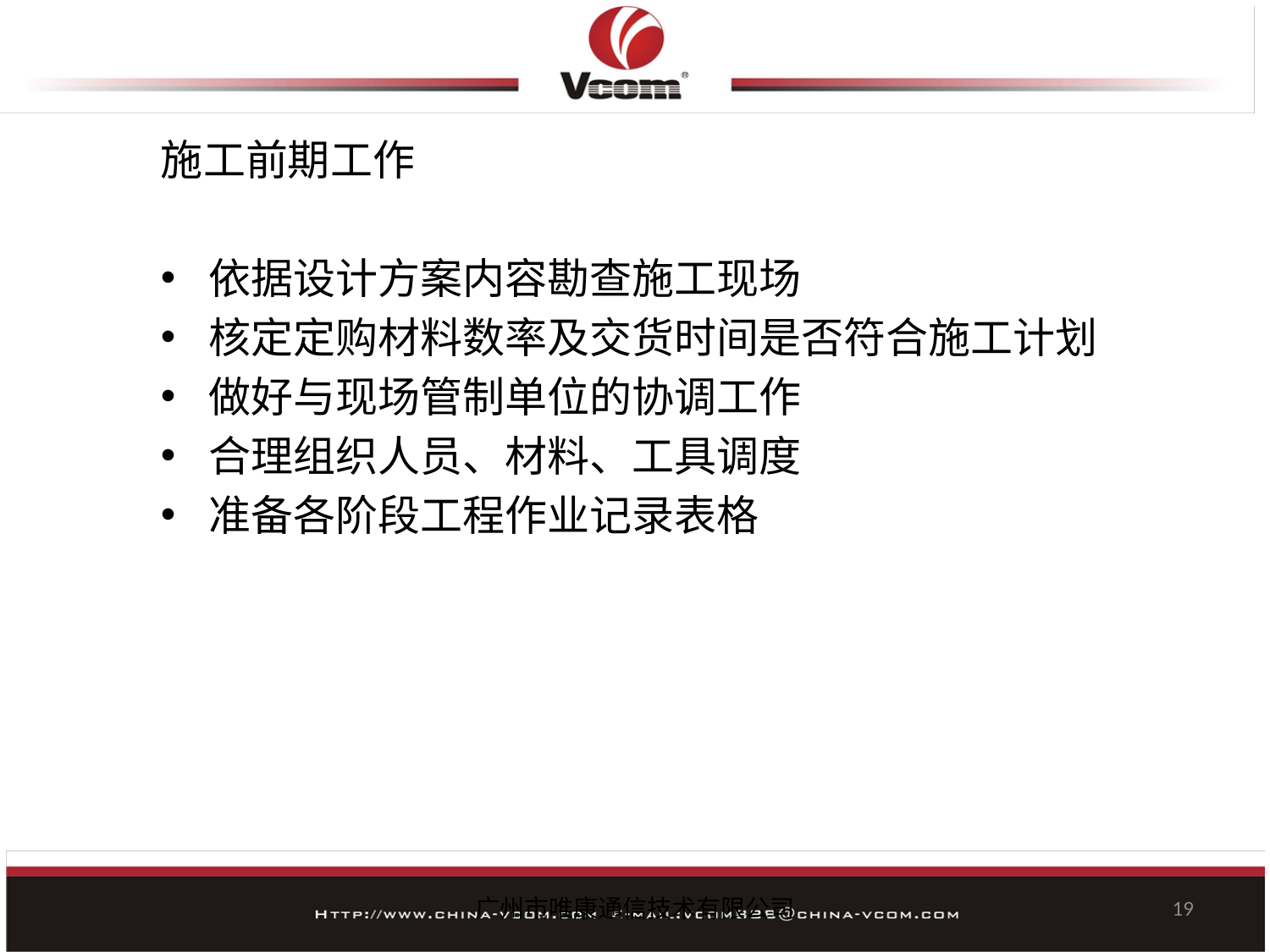

#
施工前期工作

依据设计方案内容勘查施工现场
核定定购材料数率及交货时间是否符合施工计划
做好与现场管制单位的协调工作
合理组织人员、材料、工具调度
准备各阶段工程作业记录表格

广州市唯康通信技术有限公司
19